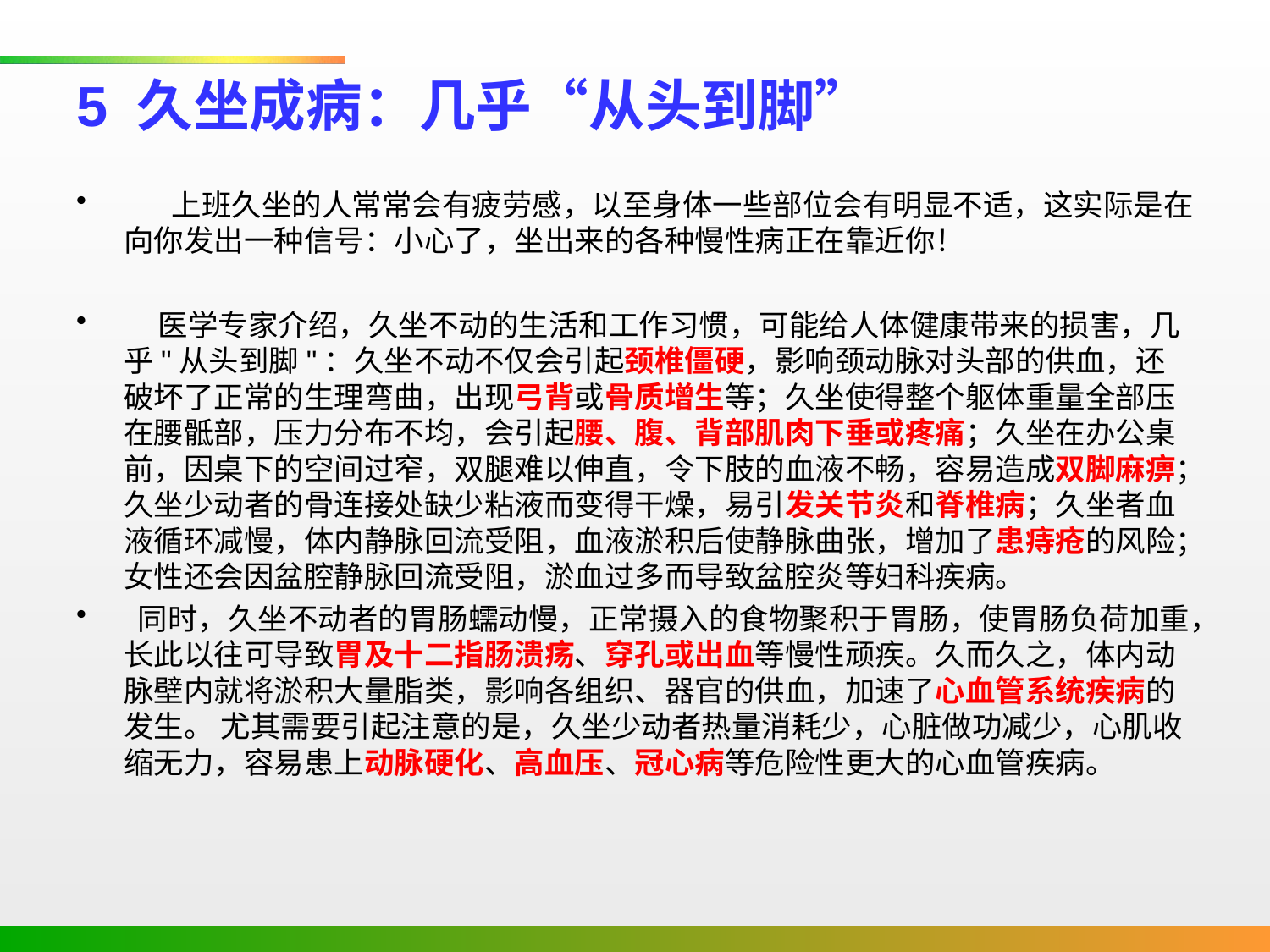

# 5 久坐成病：几乎“从头到脚”
      上班久坐的人常常会有疲劳感，以至身体一些部位会有明显不适，这实际是在向你发出一种信号：小心了，坐出来的各种慢性病正在靠近你！

    医学专家介绍，久坐不动的生活和工作习惯，可能给人体健康带来的损害，几乎"从头到脚"：久坐不动不仅会引起颈椎僵硬，影响颈动脉对头部的供血，还破坏了正常的生理弯曲，出现弓背或骨质增生等；久坐使得整个躯体重量全部压在腰骶部，压力分布不均，会引起腰、腹、背部肌肉下垂或疼痛；久坐在办公桌前，因桌下的空间过窄，双腿难以伸直，令下肢的血液不畅，容易造成双脚麻痹；久坐少动者的骨连接处缺少粘液而变得干燥，易引发关节炎和脊椎病；久坐者血液循环减慢，体内静脉回流受阻，血液淤积后使静脉曲张，增加了患痔疮的风险；女性还会因盆腔静脉回流受阻，淤血过多而导致盆腔炎等妇科疾病。
 同时，久坐不动者的胃肠蠕动慢，正常摄入的食物聚积于胃肠，使胃肠负荷加重，长此以往可导致胃及十二指肠溃疡、穿孔或出血等慢性顽疾。久而久之，体内动脉壁内就将淤积大量脂类，影响各组织、器官的供血，加速了心血管系统疾病的发生。 尤其需要引起注意的是，久坐少动者热量消耗少，心脏做功减少，心肌收缩无力，容易患上动脉硬化、高血压、冠心病等危险性更大的心血管疾病。